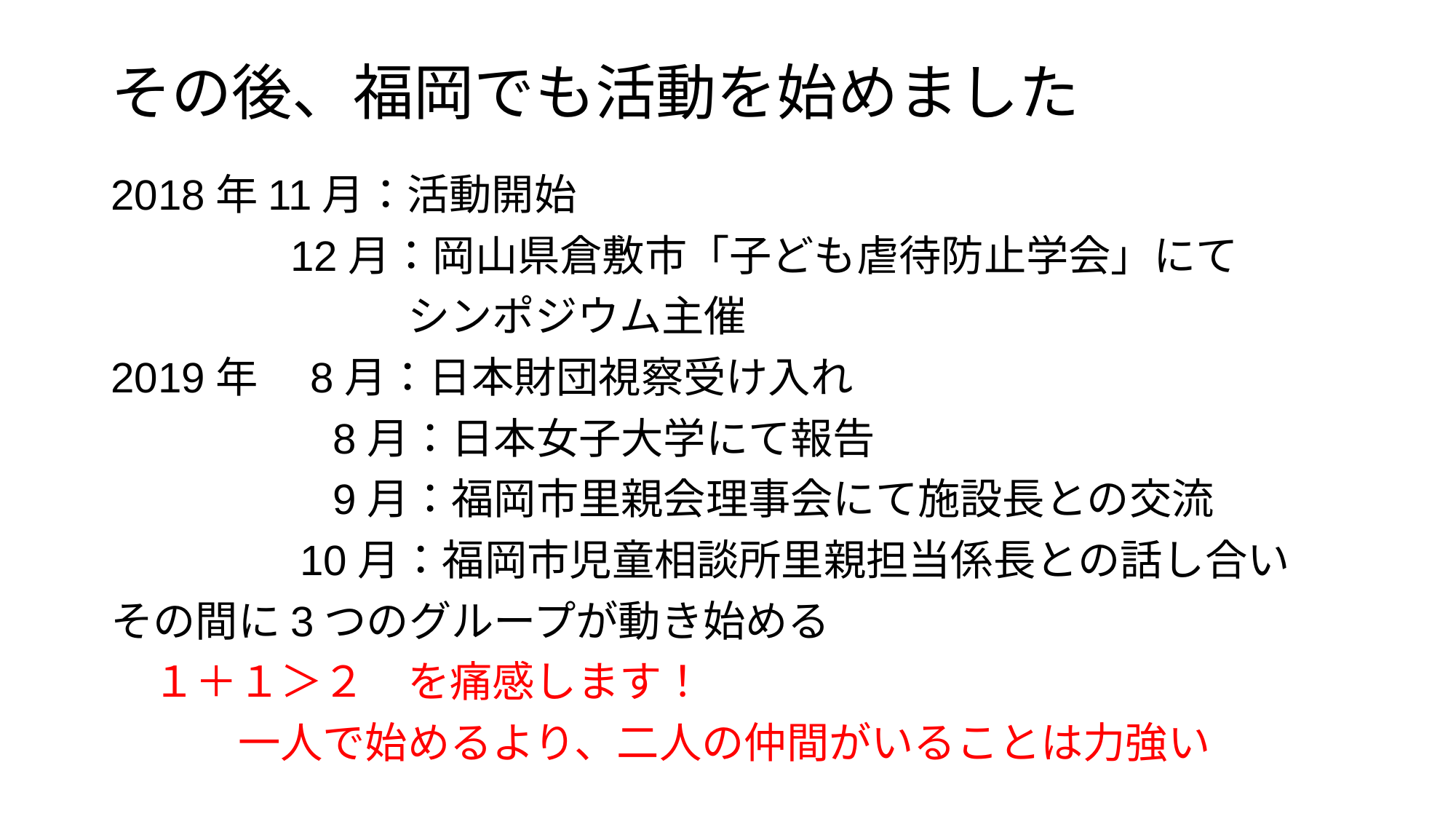

# その後、福岡でも活動を始めました
2018年11月：活動開始
　　　　12月：岡山県倉敷市「子ども虐待防止学会」にて
　　　　　　　シンポジウム主催
2019年　8月：日本財団視察受け入れ
　　　　　8月：日本女子大学にて報告
　　　　　9月：福岡市里親会理事会にて施設長との交流
　　　　 10月：福岡市児童相談所里親担当係長との話し合い
その間に3つのグループが動き始める
　１＋１＞２　を痛感します！
　　　一人で始めるより、二人の仲間がいることは力強い